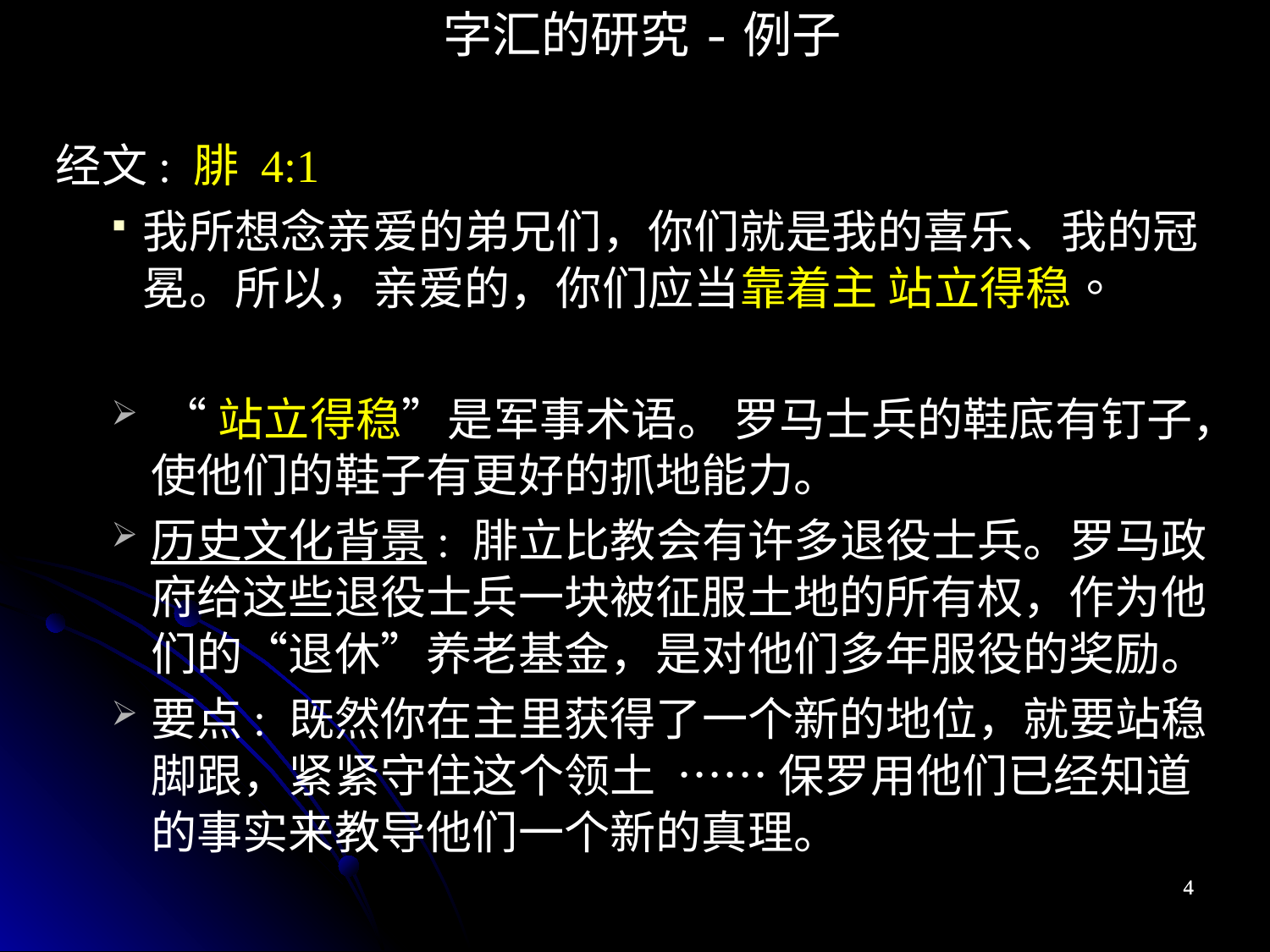

字汇的研究-例子
经文: 腓 4:1
我所想念亲爱的弟兄们，你们就是我的喜乐、我的冠冕。所以，亲爱的，你们应当靠着主 站立得稳。

 “站立得稳”是军事术语。 罗马士兵的鞋底有钉子，使他们的鞋子有更好的抓地能力。
历史文化背景: 腓立比教会有许多退役士兵。罗马政府给这些退役士兵一块被征服土地的所有权，作为他们的“退休”养老基金，是对他们多年服役的奖励。
要点: 既然你在主里获得了一个新的地位，就要站稳脚跟，紧紧守住这个领土  …… 保罗用他们已经知道的事实来教导他们一个新的真理。
4
4